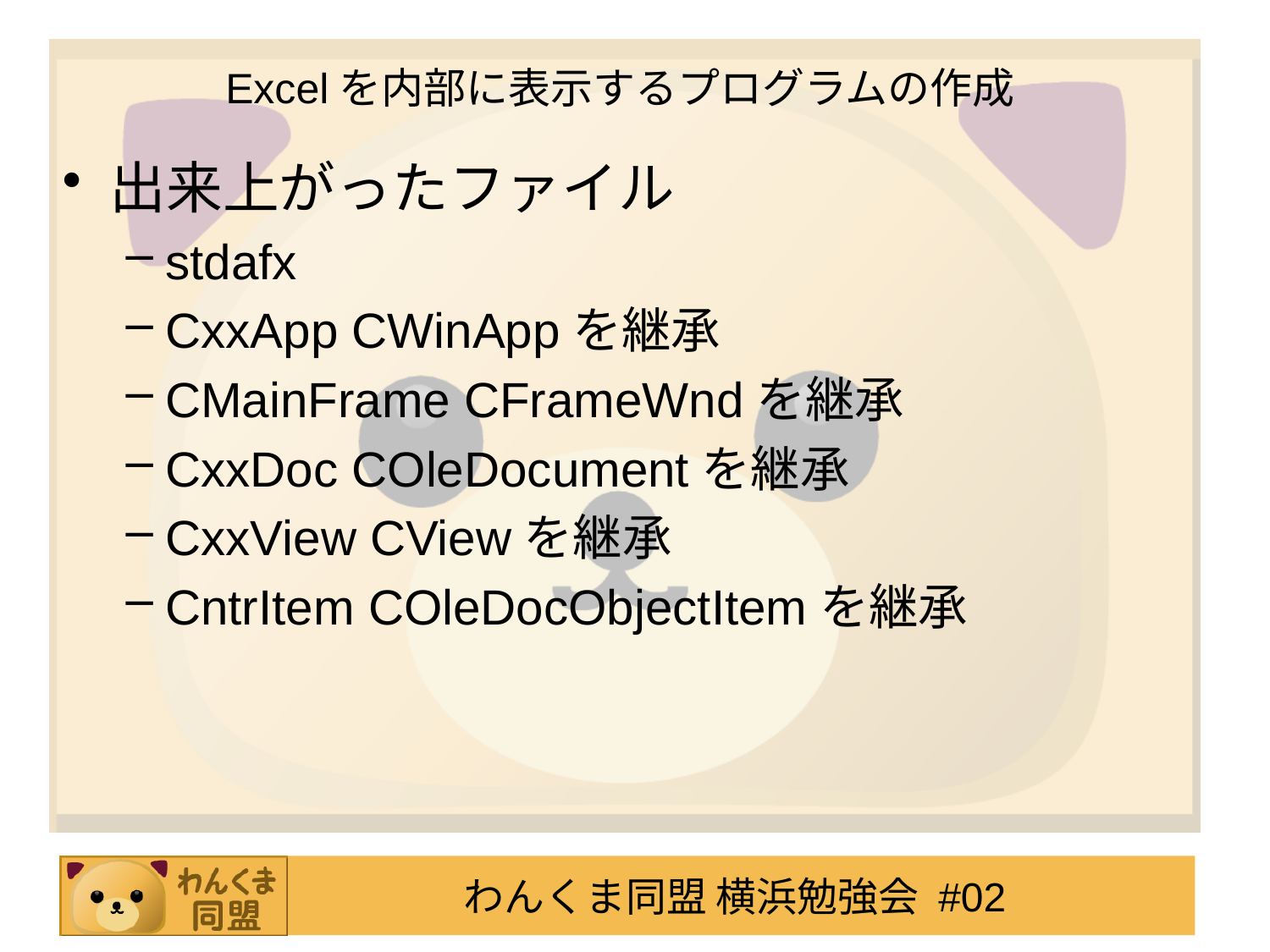

# Excelを内部に表示するプログラムの作成
出来上がったファイル
stdafx
CxxApp CWinAppを継承
CMainFrame CFrameWndを継承
CxxDoc COleDocumentを継承
CxxView CViewを継承
CntrItem COleDocObjectItemを継承